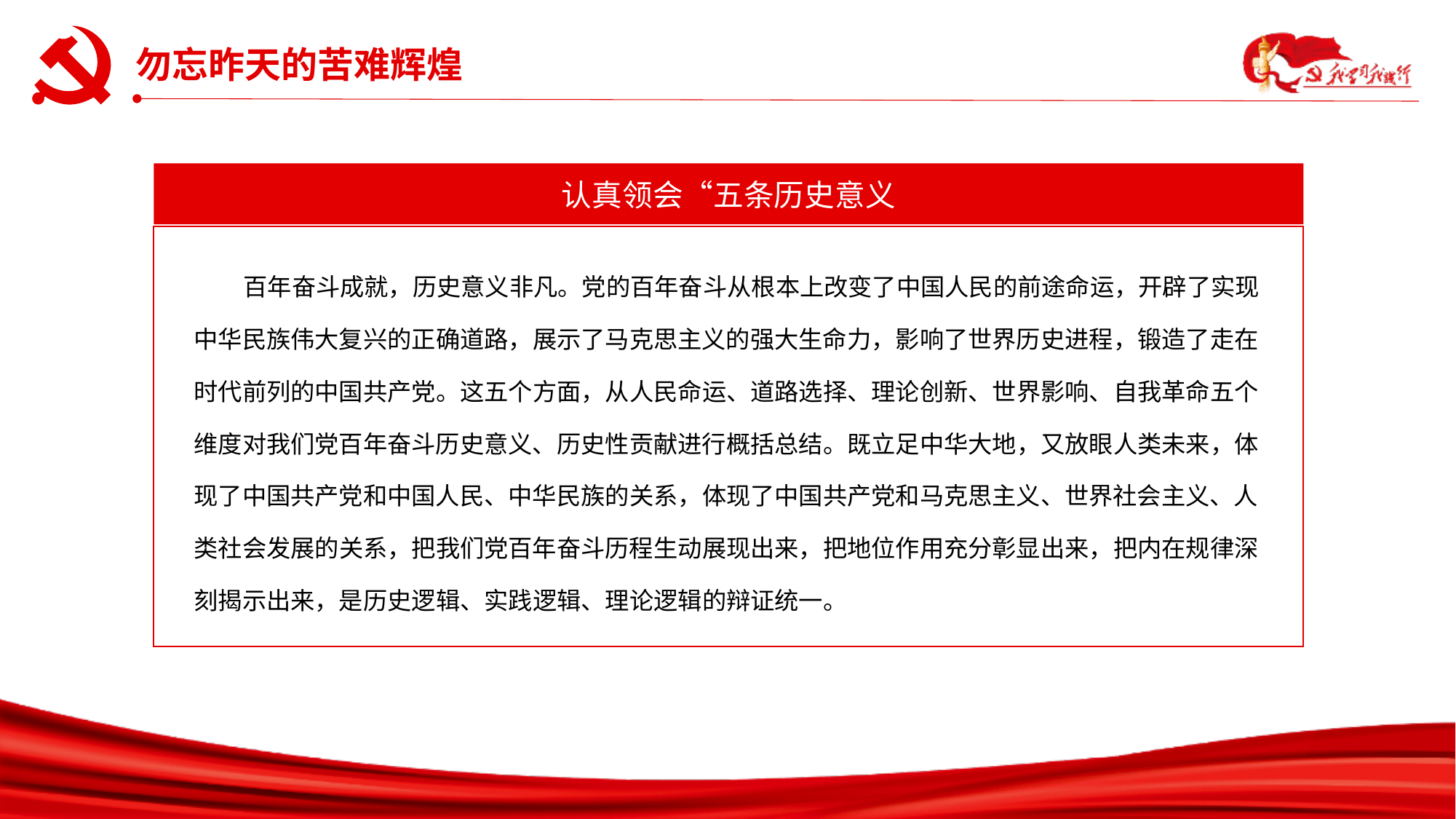

勿忘昨天的苦难辉煌
认真领会“五条历史意义

        百年奋斗成就，历史意义非凡。党的百年奋斗从根本上改变了中国人民的前途命运，开辟了实现中华民族伟大复兴的正确道路，展示了马克思主义的强大生命力，影响了世界历史进程，锻造了走在时代前列的中国共产党。这五个方面，从人民命运、道路选择、理论创新、世界影响、自我革命五个维度对我们党百年奋斗历史意义、历史性贡献进行概括总结。既立足中华大地，又放眼人类未来，体现了中国共产党和中国人民、中华民族的关系，体现了中国共产党和马克思主义、世界社会主义、人类社会发展的关系，把我们党百年奋斗历程生动展现出来，把地位作用充分彰显出来，把内在规律深刻揭示出来，是历史逻辑、实践逻辑、理论逻辑的辩证统一。